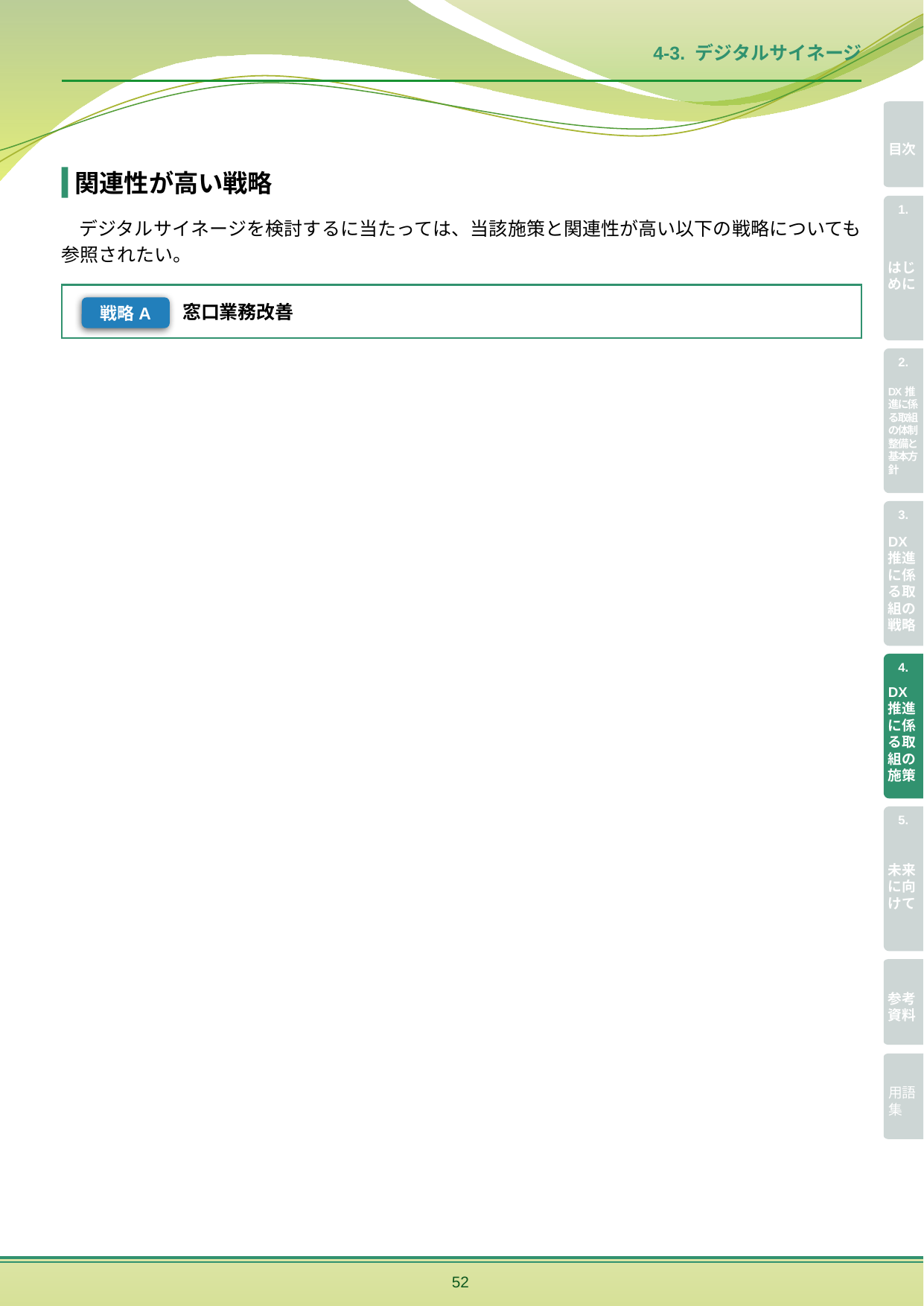

4-3. デジタルサイネージ

関連性が高い戦略
デジタルサイネージを検討するに当たっては、当該施策と関連性が高い以下の戦略についても参照されたい。
窓口業務改善
戦略A
52